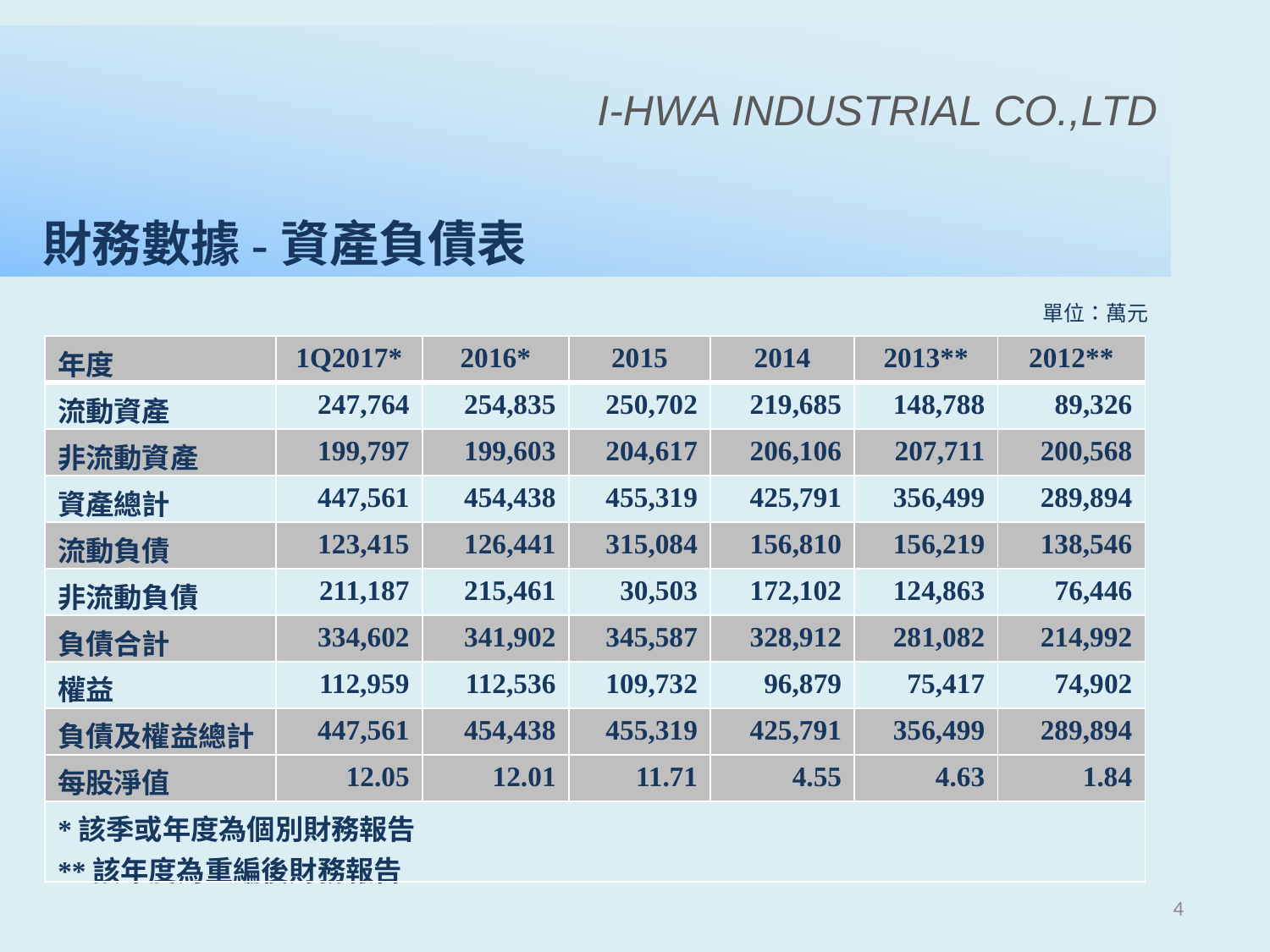

I-HWA INDUSTRIAL CO.,LTD
財務數據-資產負債表
                                                                       單位：萬元
| 年度 | 1Q2017\* | 2016\* | 2015 | 2014 | 2013\*\* | 2012\*\* |
| --- | --- | --- | --- | --- | --- | --- |
| 流動資產 | 247,764 | 254,835 | 250,702 | 219,685 | 148,788 | 89,326 |
| 非流動資產 | 199,797 | 199,603 | 204,617 | 206,106 | 207,711 | 200,568 |
| 資產總計 | 447,561 | 454,438 | 455,319 | 425,791 | 356,499 | 289,894 |
| 流動負債 | 123,415 | 126,441 | 315,084 | 156,810 | 156,219 | 138,546 |
| 非流動負債 | 211,187 | 215,461 | 30,503 | 172,102 | 124,863 | 76,446 |
| 負債合計 | 334,602 | 341,902 | 345,587 | 328,912 | 281,082 | 214,992 |
| 權益 | 112,959 | 112,536 | 109,732 | 96,879 | 75,417 | 74,902 |
| 負債及權益總計 | 447,561 | 454,438 | 455,319 | 425,791 | 356,499 | 289,894 |
| 每股淨值 | 12.05 | 12.01 | 11.71 | 4.55 | 4.63 | 1.84 |
| \*該季或年度為個別財務報告 \*\*該年度為重編後財務報告 |  |  |  |  |  |  |
4